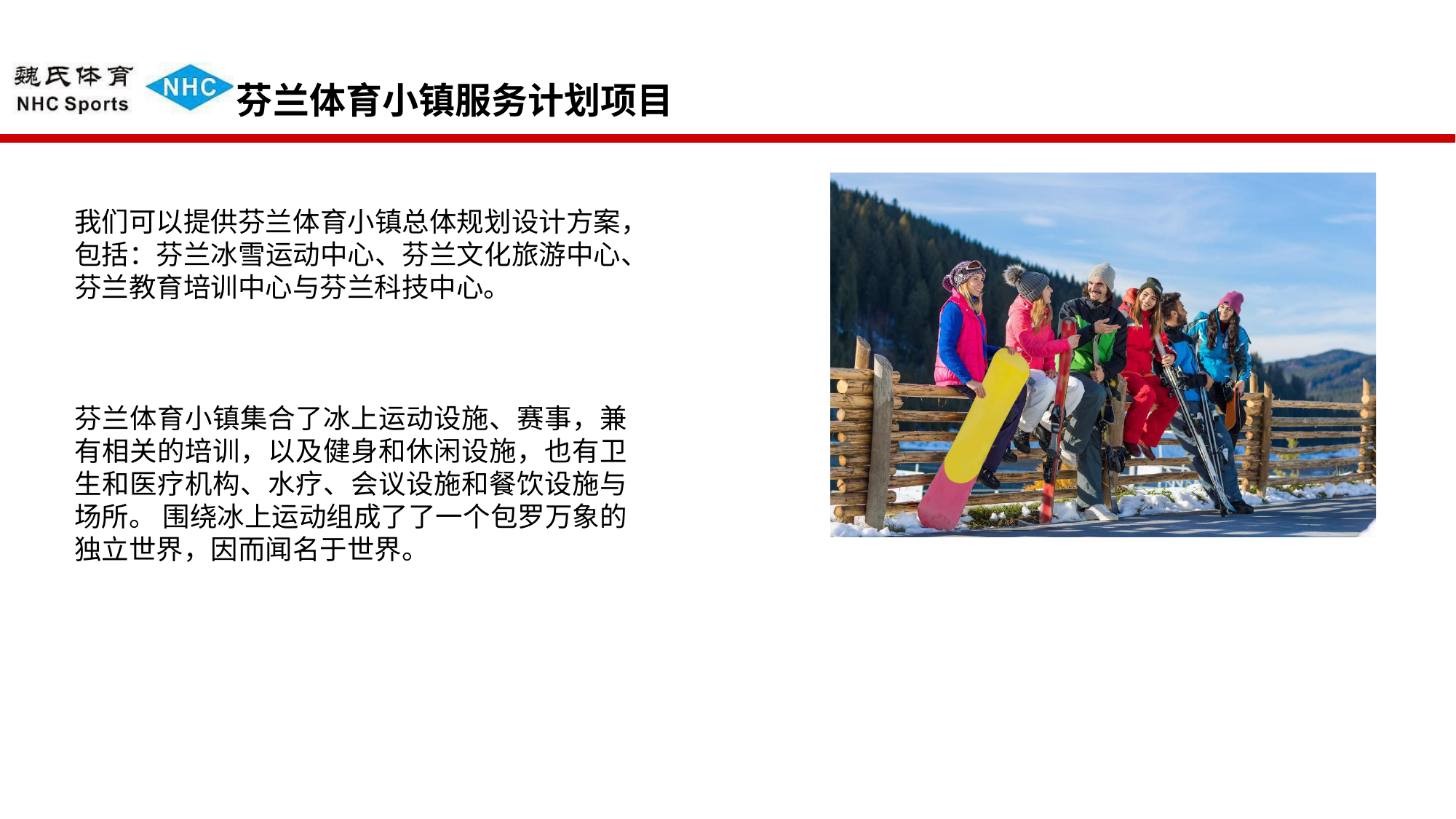

# 芬兰体育小镇服务计划项目

我们可以提供芬兰体育小镇总体规划设计方案， 包括：芬兰冰雪运动中心、芬兰文化旅游中心、 芬兰教育培训中心与芬兰科技中心。
芬兰体育小镇集合了冰上运动设施、赛事，兼 有相关的培训，以及健身和休闲设施，也有卫 生和医疗机构、水疗、会议设施和餐饮设施与 场所。 围绕冰上运动组成了了一个包罗万象的 独立世界，因而闻名于世界。